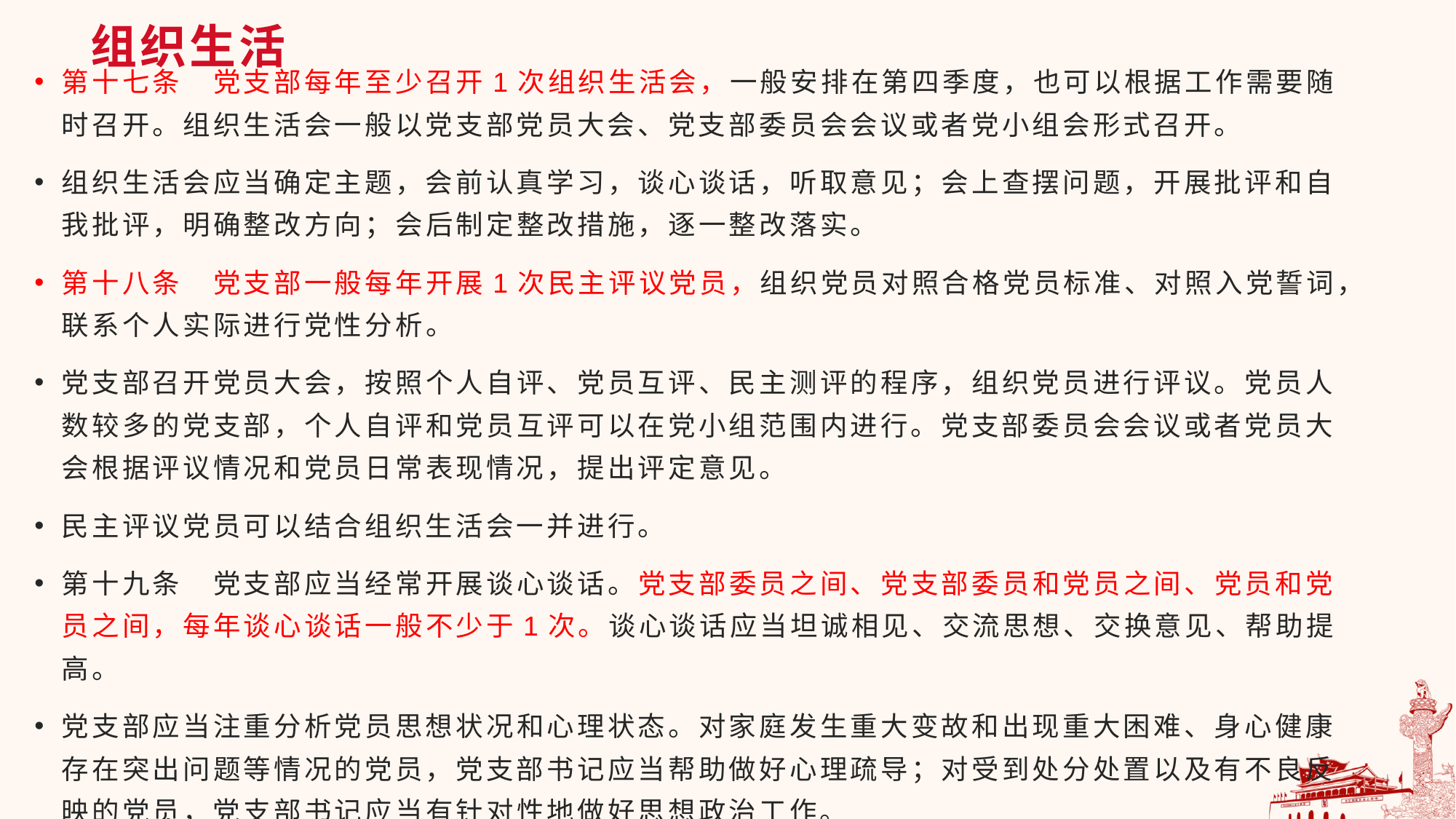

# 组织生活
第十七条　党支部每年至少召开1次组织生活会，一般安排在第四季度，也可以根据工作需要随时召开。组织生活会一般以党支部党员大会、党支部委员会会议或者党小组会形式召开。
组织生活会应当确定主题，会前认真学习，谈心谈话，听取意见；会上查摆问题，开展批评和自我批评，明确整改方向；会后制定整改措施，逐一整改落实。
第十八条　党支部一般每年开展1次民主评议党员，组织党员对照合格党员标准、对照入党誓词，联系个人实际进行党性分析。
党支部召开党员大会，按照个人自评、党员互评、民主测评的程序，组织党员进行评议。党员人数较多的党支部，个人自评和党员互评可以在党小组范围内进行。党支部委员会会议或者党员大会根据评议情况和党员日常表现情况，提出评定意见。
民主评议党员可以结合组织生活会一并进行。
第十九条　党支部应当经常开展谈心谈话。党支部委员之间、党支部委员和党员之间、党员和党员之间，每年谈心谈话一般不少于1次。谈心谈话应当坦诚相见、交流思想、交换意见、帮助提高。
党支部应当注重分析党员思想状况和心理状态。对家庭发生重大变故和出现重大困难、身心健康存在突出问题等情况的党员，党支部书记应当帮助做好心理疏导；对受到处分处置以及有不良反映的党员，党支部书记应当有针对性地做好思想政治工作。